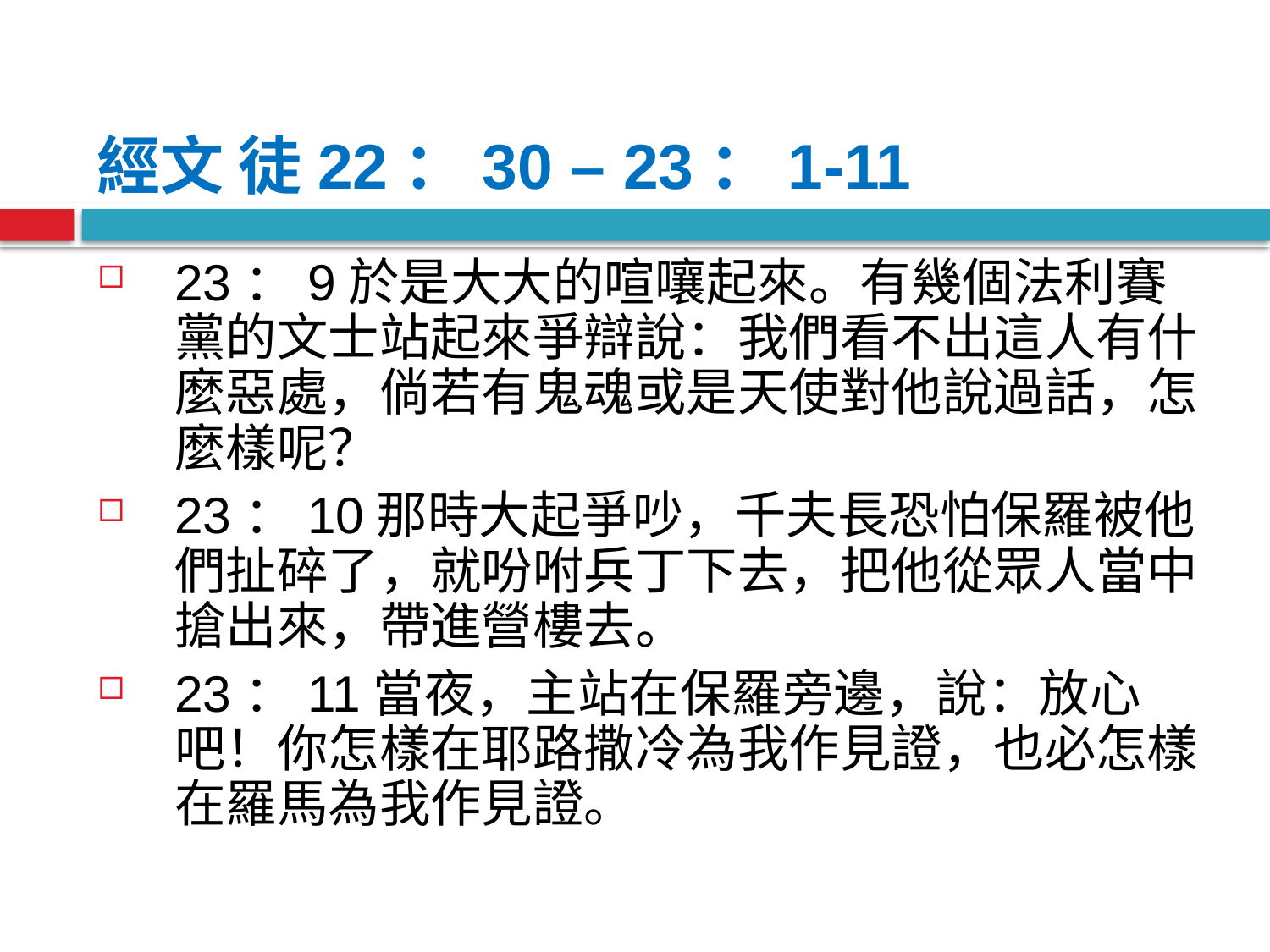

經文 徒22：30 – 23：1-11
23：9於是大大的喧嚷起來。有幾個法利賽黨的文士站起來爭辯說：我們看不出這人有什麼惡處，倘若有鬼魂或是天使對他說過話，怎麼樣呢？
23：10那時大起爭吵，千夫長恐怕保羅被他們扯碎了，就吩咐兵丁下去，把他從眾人當中搶出來，帶進營樓去。
23：11當夜，主站在保羅旁邊，說：放心吧！你怎樣在耶路撒冷為我作見證，也必怎樣在羅馬為我作見證。